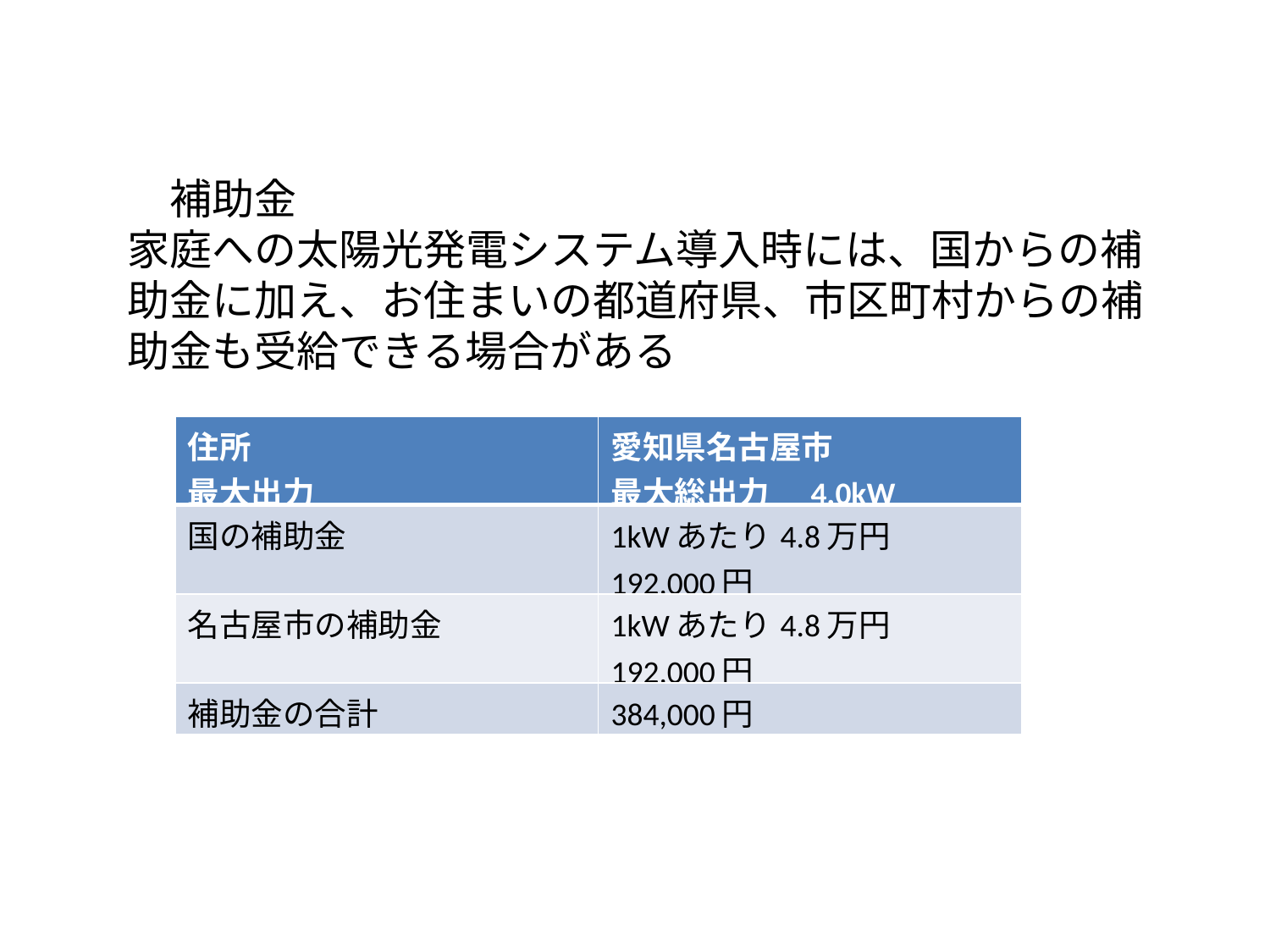

補助金
家庭への太陽光発電システム導入時には、国からの補助金に加え、お住まいの都道府県、市区町村からの補助金も受給できる場合がある
| 住所 最大出力 | 愛知県名古屋市 最大総出力　4.0kW |
| --- | --- |
| 国の補助金 | 1kWあたり4.8万円 192,000円 |
| 名古屋市の補助金 | 1kWあたり4.8万円 192,000円 |
| 補助金の合計 | 384,000円 |